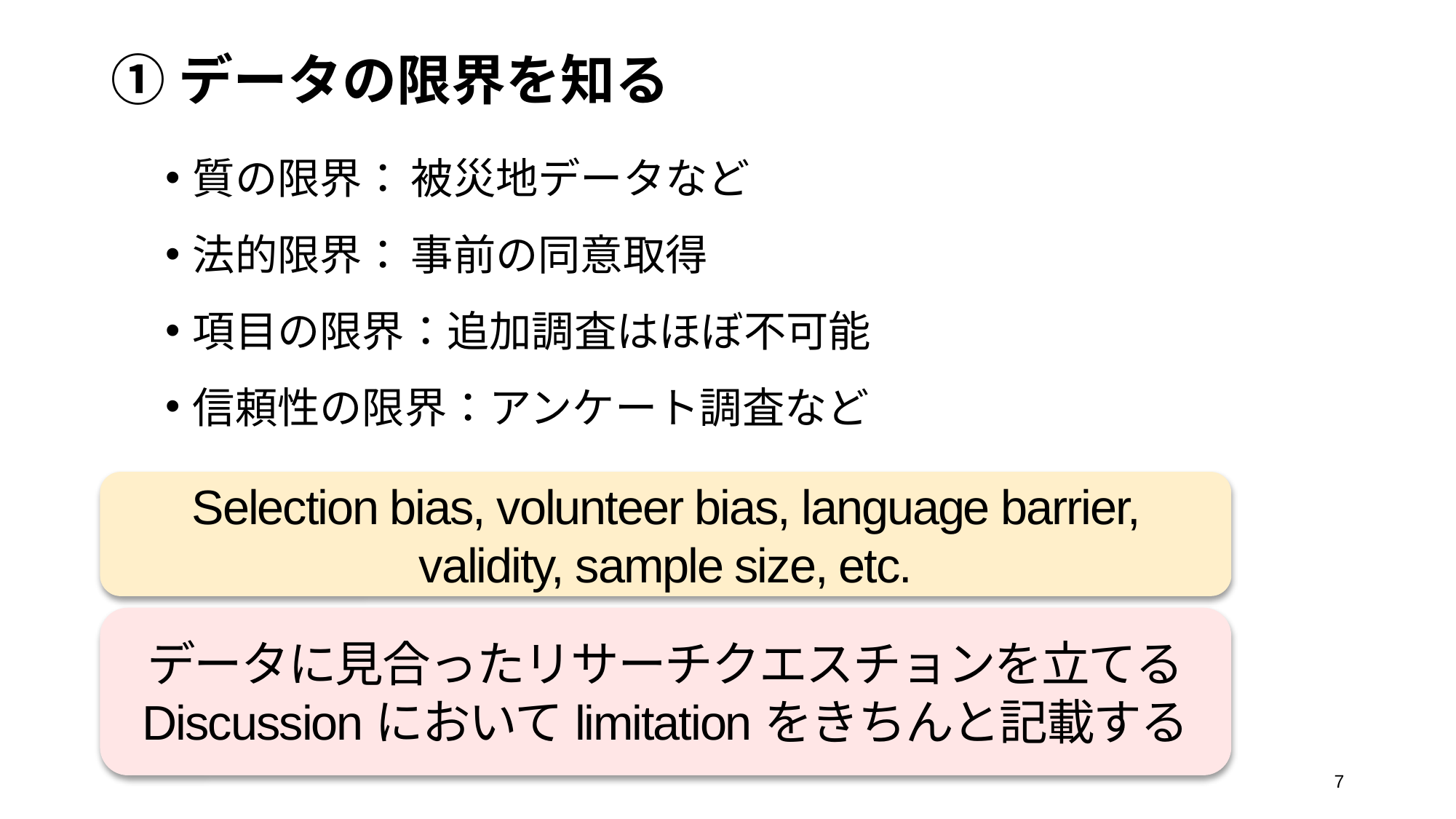

# ①データの限界を知る
質の限界：	被災地データなど
法的限界：	事前の同意取得
項目の限界：追加調査はほぼ不可能
信頼性の限界：アンケート調査など

Selection bias, volunteer bias, language barrier, validity, sample size, etc.
データに見合ったリサーチクエスチョンを立てる
Discussionにおいてlimitationをきちんと記載する
7